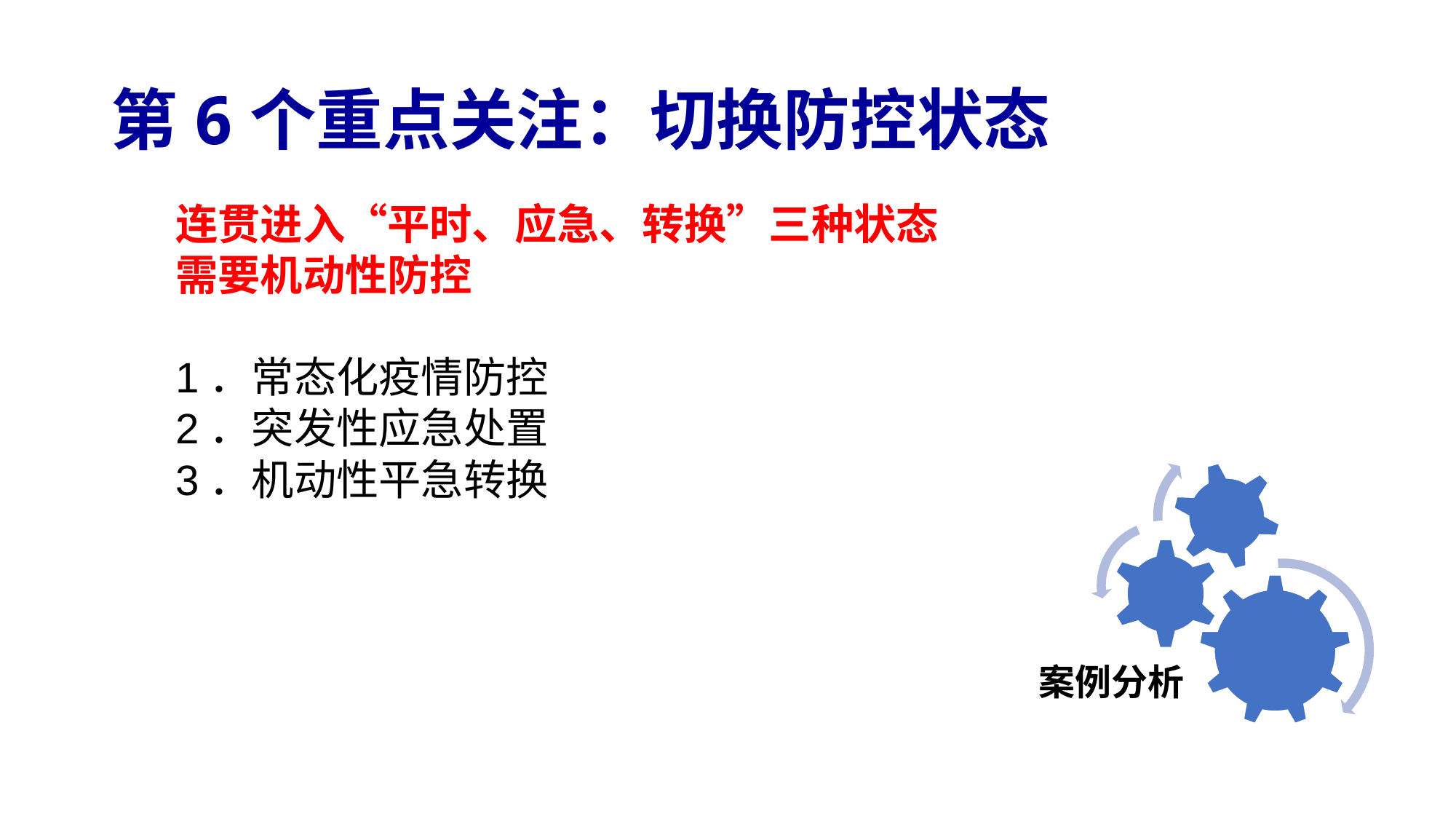

# 第6个重点关注：切换防控状态
连贯进入“平时、应急、转换”三种状态
需要机动性防控

1．常态化疫情防控
2．突发性应急处置
3．机动性平急转换

案例分析